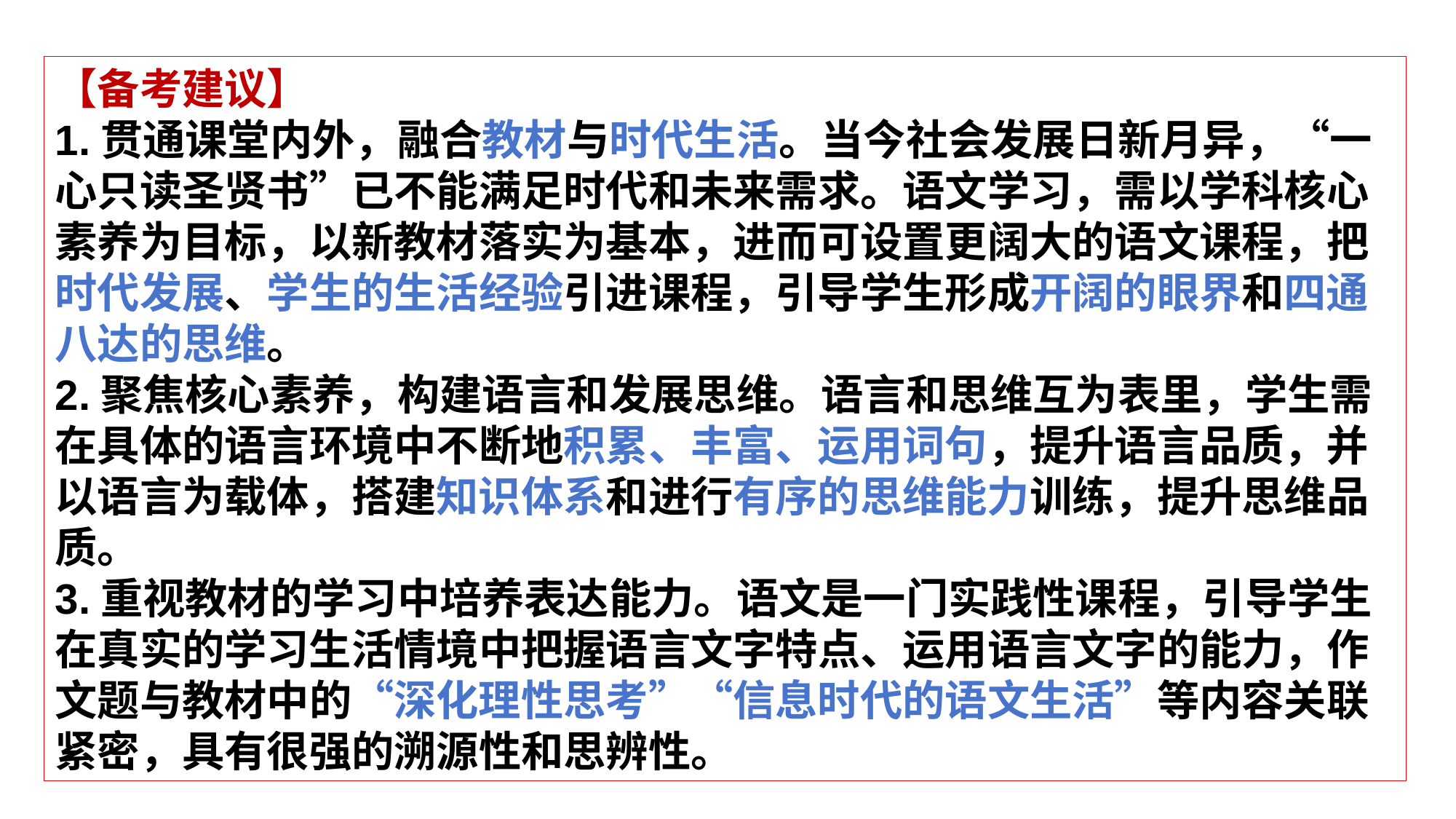

【备考建议】
1.贯通课堂内外，融合教材与时代生活。当今社会发展日新月异，“一心只读圣贤书”已不能满足时代和未来需求。语文学习，需以学科核心素养为目标，以新教材落实为基本，进而可设置更阔大的语文课程，把时代发展、学生的生活经验引进课程，引导学生形成开阔的眼界和四通八达的思维。
2.聚焦核心素养，构建语言和发展思维。语言和思维互为表里，学生需在具体的语言环境中不断地积累、丰富、运用词句，提升语言品质，并以语言为载体，搭建知识体系和进行有序的思维能力训练，提升思维品质。
3.重视教材的学习中培养表达能力。语文是一门实践性课程，引导学生在真实的学习生活情境中把握语言文字特点、运用语言文字的能力，作文题与教材中的“深化理性思考”“信息时代的语文生活”等内容关联紧密，具有很强的溯源性和思辨性。